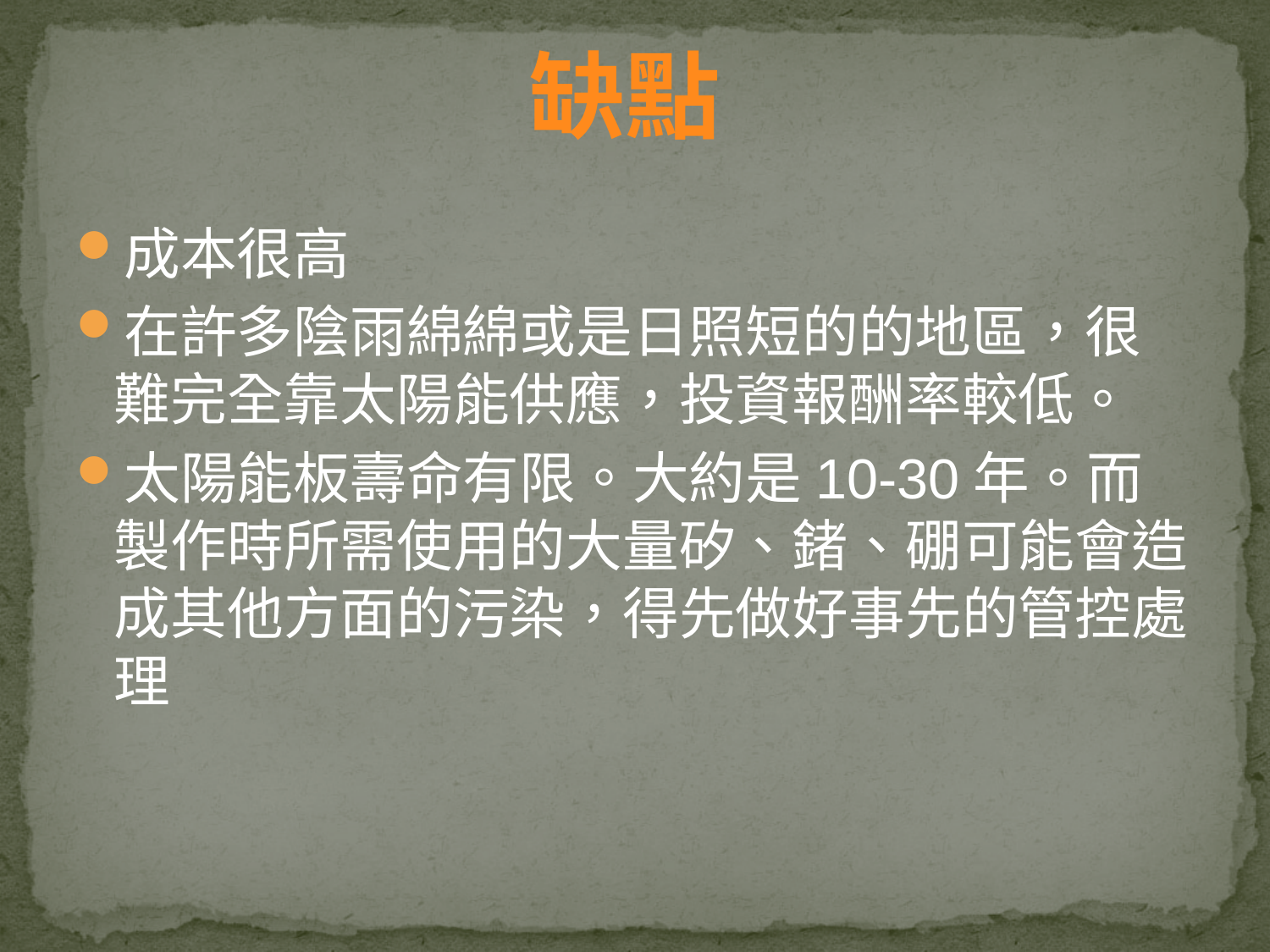

缺點
成本很高
在許多陰雨綿綿或是日照短的的地區，很難完全靠太陽能供應，投資報酬率較低。
太陽能板壽命有限。大約是10-30年。而製作時所需使用的大量矽、鍺、硼可能會造成其他方面的污染，得先做好事先的管控處理